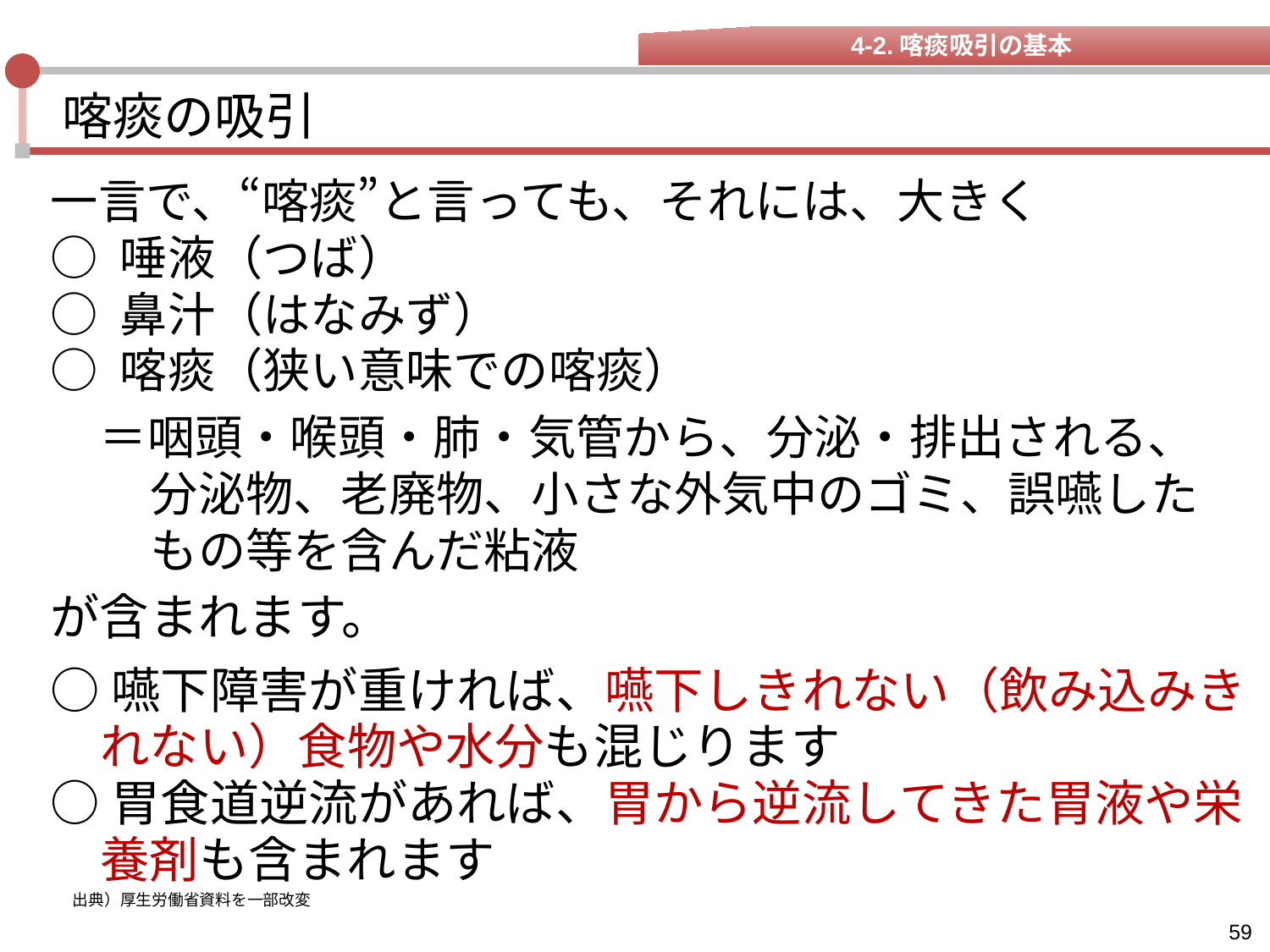

4-2.喀痰吸引の基本
# 喀痰の吸引
一言で、“喀痰”と言っても、それには、大きく
○ 唾液（つば）
○ 鼻汁（はなみず）
○ 喀痰（狭い意味での喀痰）
　＝咽頭・喉頭・肺・気管から、分泌・排出される、分泌物、老廃物、小さな外気中のゴミ、誤嚥したもの等を含んだ粘液
が含まれます。
○嚥下障害が重ければ、嚥下しきれない（飲み込みきれない）食物や水分も混じります
○胃食道逆流があれば、胃から逆流してきた胃液や栄養剤も含まれます
出典）厚生労働省資料を一部改変
59